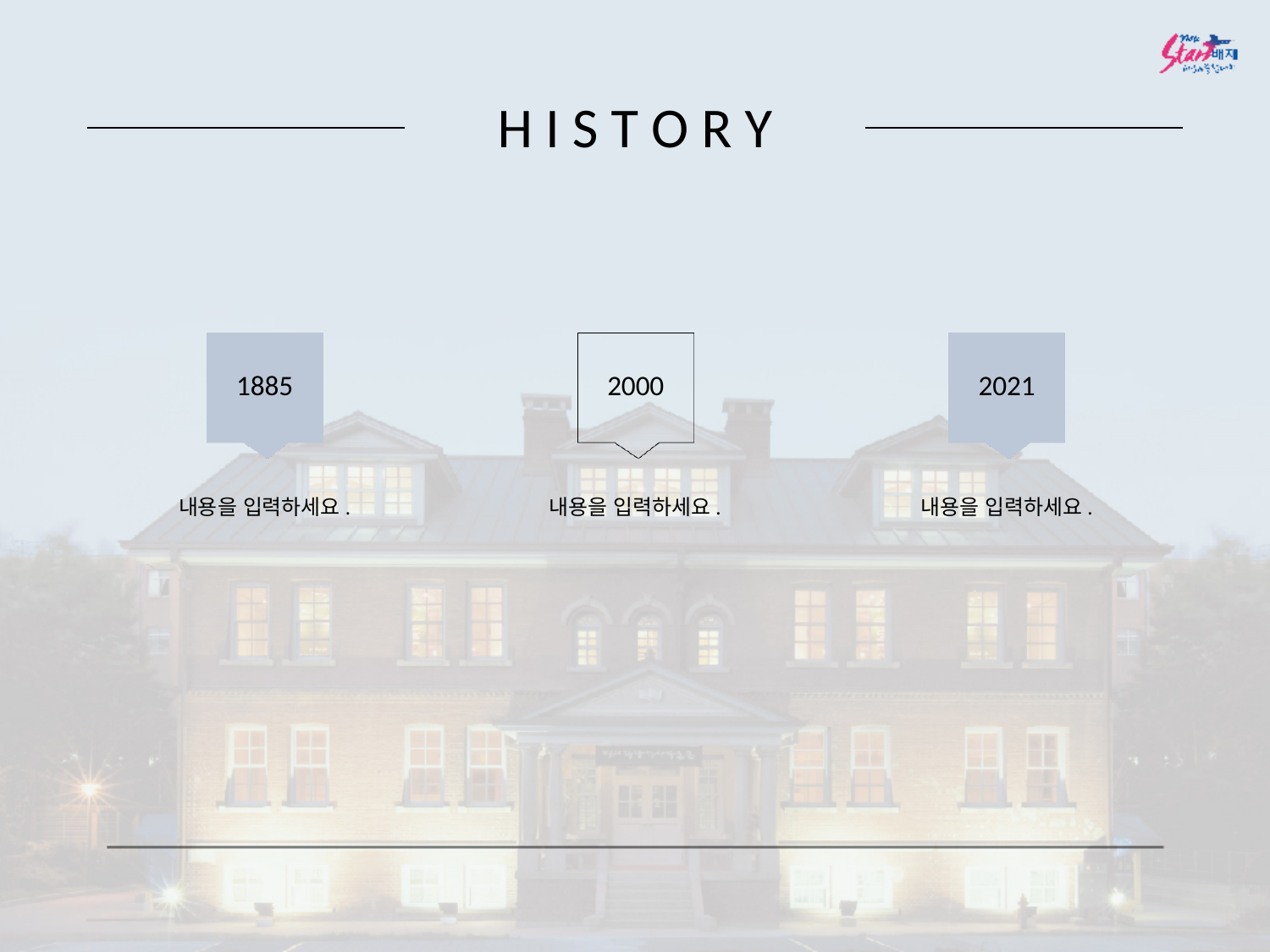

# H I S T O R Y
1885
2000
2021
내용을 입력하세요.
내용을 입력하세요.
내용을 입력하세요.